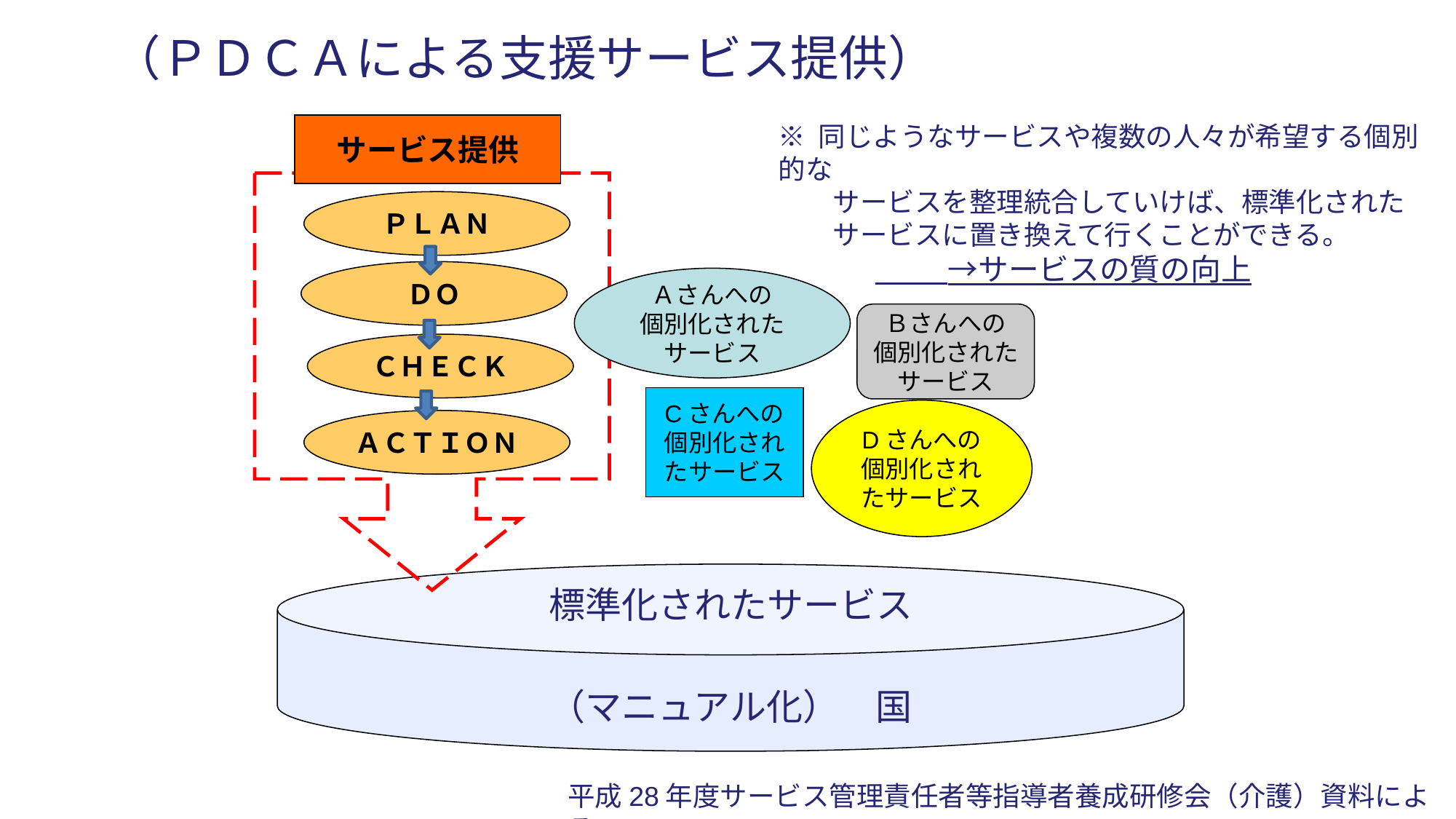

（ＰＤＣＡによる支援サービス提供）
サービス提供
※ 同じようなサービスや複数の人々が希望する個別的な
　　サービスを整理統合していけば、標準化された
　　サービスに置き換えて行くことができる。
　　　　　　　→サービスの質の向上

ＰＬＡＮ

ＤＯ
Ａさんへの
個別化された
サービス
Ｂさんへの
個別化されたサービス

ＣＨＥＣＫ
Cさんへの個別化されたサービス

Dさんへの個別化されたサービス
ＡＣＴＩＯＮ

標準化されたサービス

（マニュアル化）　国
平成28年度サービス管理責任者等指導者養成研修会（介護）資料による